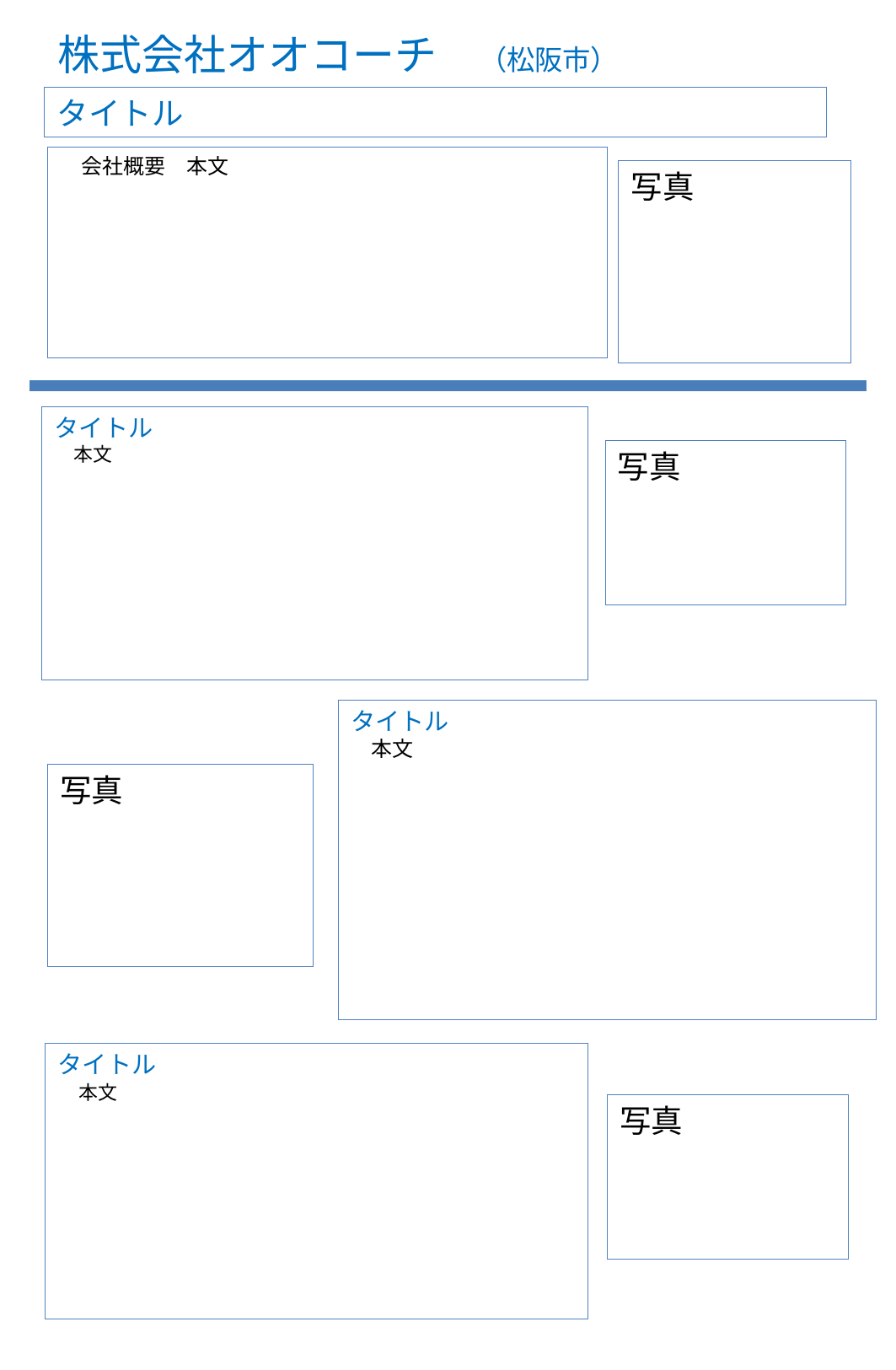

# 株式会社オオコーチ　（松阪市）
タイトル
　会社概要　本文

写真

タイトル
　本文

写真

タイトル
　本文

写真

タイトル
　本文

写真